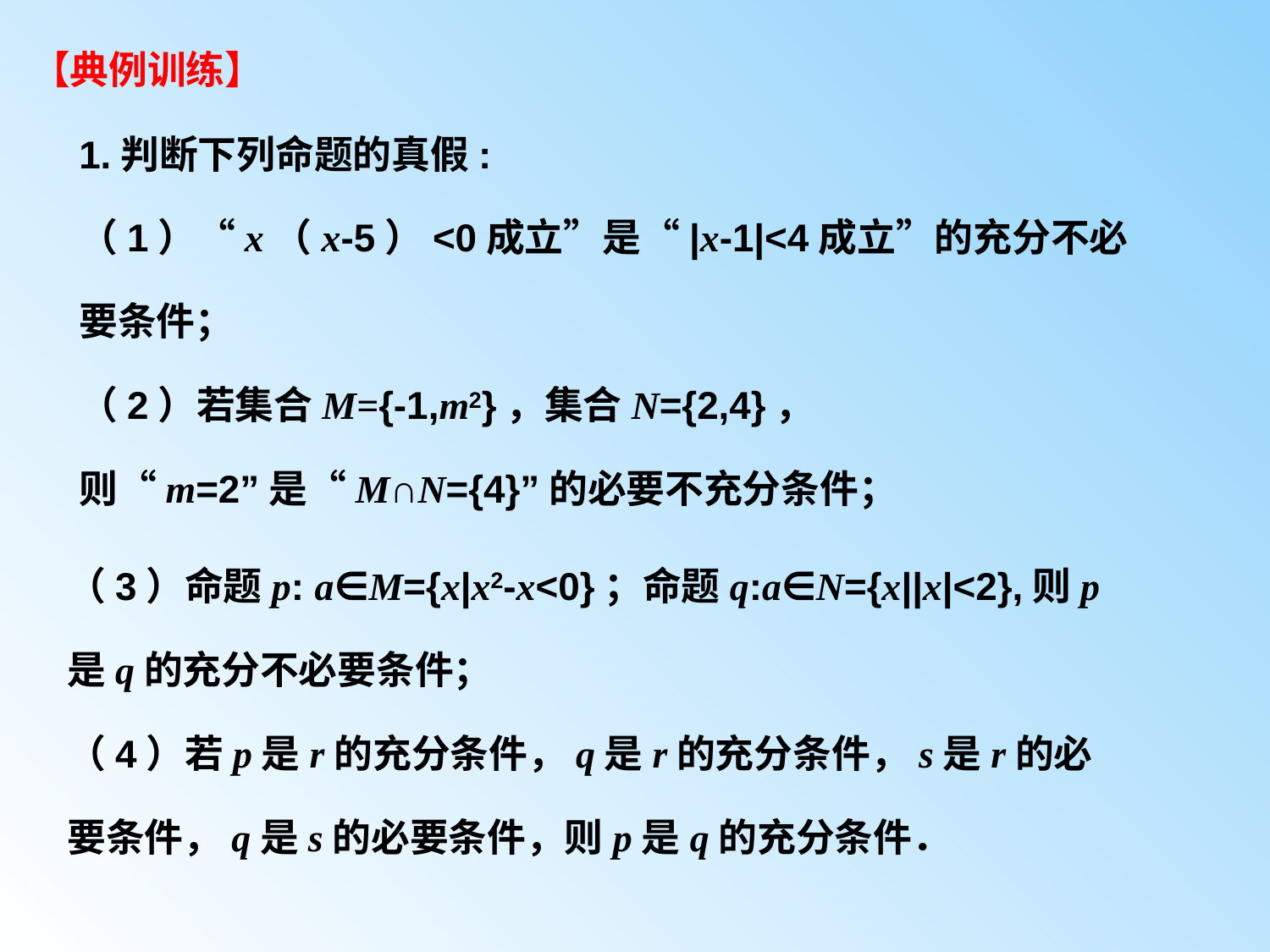

【典例训练】
1.判断下列命题的真假:
（1）“x（x-5）<0成立”是“|x-1|<4成立”的充分不必要条件；
（2）若集合M={-1,m2}，集合N={2,4}，则“m=2”是“M∩N={4}”的必要不充分条件；
（3）命题p: a∈M={x|x2-x<0}；命题q:a∈N={x||x|<2},则p是q的充分不必要条件；
（4）若p是r的充分条件，q是r的充分条件，s是r的必要条件，q是s的必要条件，则p是q的充分条件．